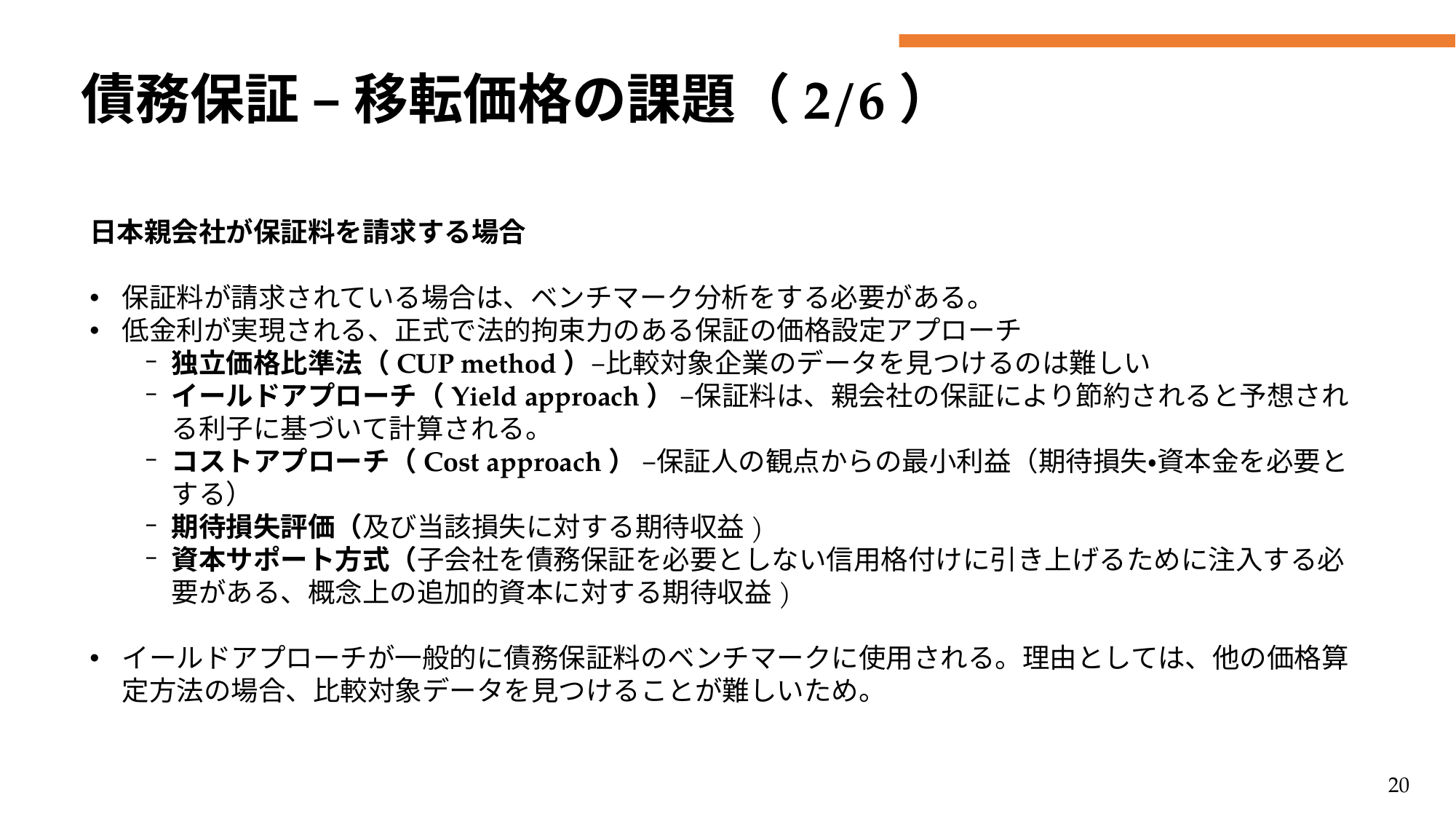

# 債務保証 – 移転価格の課題（2/6）
日本親会社が保証料を請求する場合

保証料が請求されている場合は、ベンチマーク分析をする必要がある。
低金利が実現される、正式で法的拘束力のある保証の価格設定アプローチ
独立価格比準法（CUP method）–比較対象企業のデータを見つけるのは難しい
イールドアプローチ（Yield approach） –保証料は、親会社の保証により節約されると予想される利子に基づいて計算される。
コストアプローチ（Cost approach） –保証人の観点からの最小利益（期待損失・資本金を必要とする）
期待損失評価（及び当該損失に対する期待収益)
資本サポート方式（子会社を債務保証を必要としない信用格付けに引き上げるために注入する必要がある、概念上の追加的資本に対する期待収益)

イールドアプローチが一般的に債務保証料のベンチマークに使用される。理由としては、他の価格算定方法の場合、比較対象データを見つけることが難しいため。
20